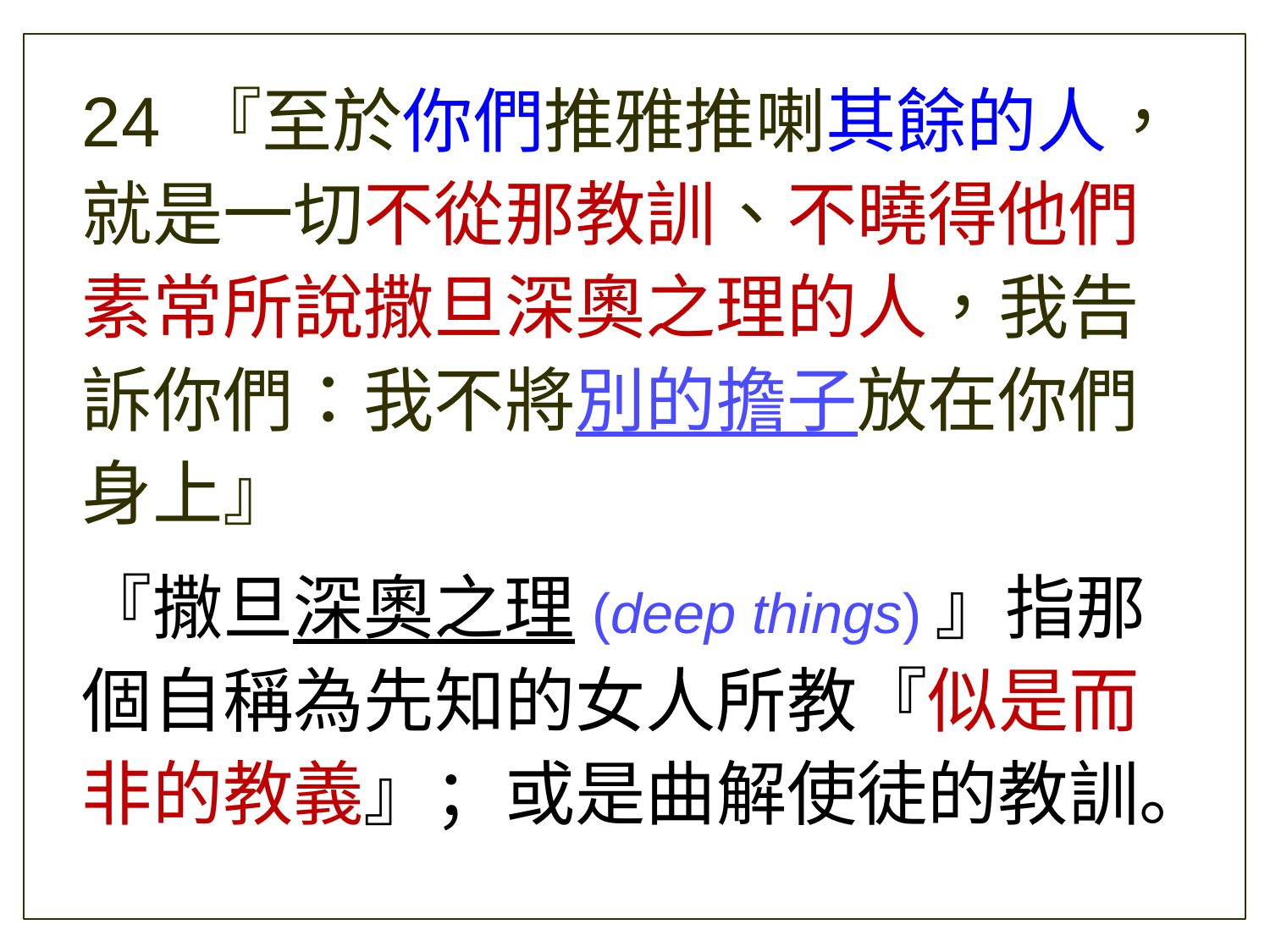

24 『至於你們推雅推喇其餘的人，就是一切不從那教訓、不曉得他們素常所說撒旦深奧之理的人，我告訴你們：我不將別的擔子放在你們身上』
『撒旦深奧之理(deep things)』指那個自稱為先知的女人所教『似是而非的教義』；或是曲解使徒的教訓。